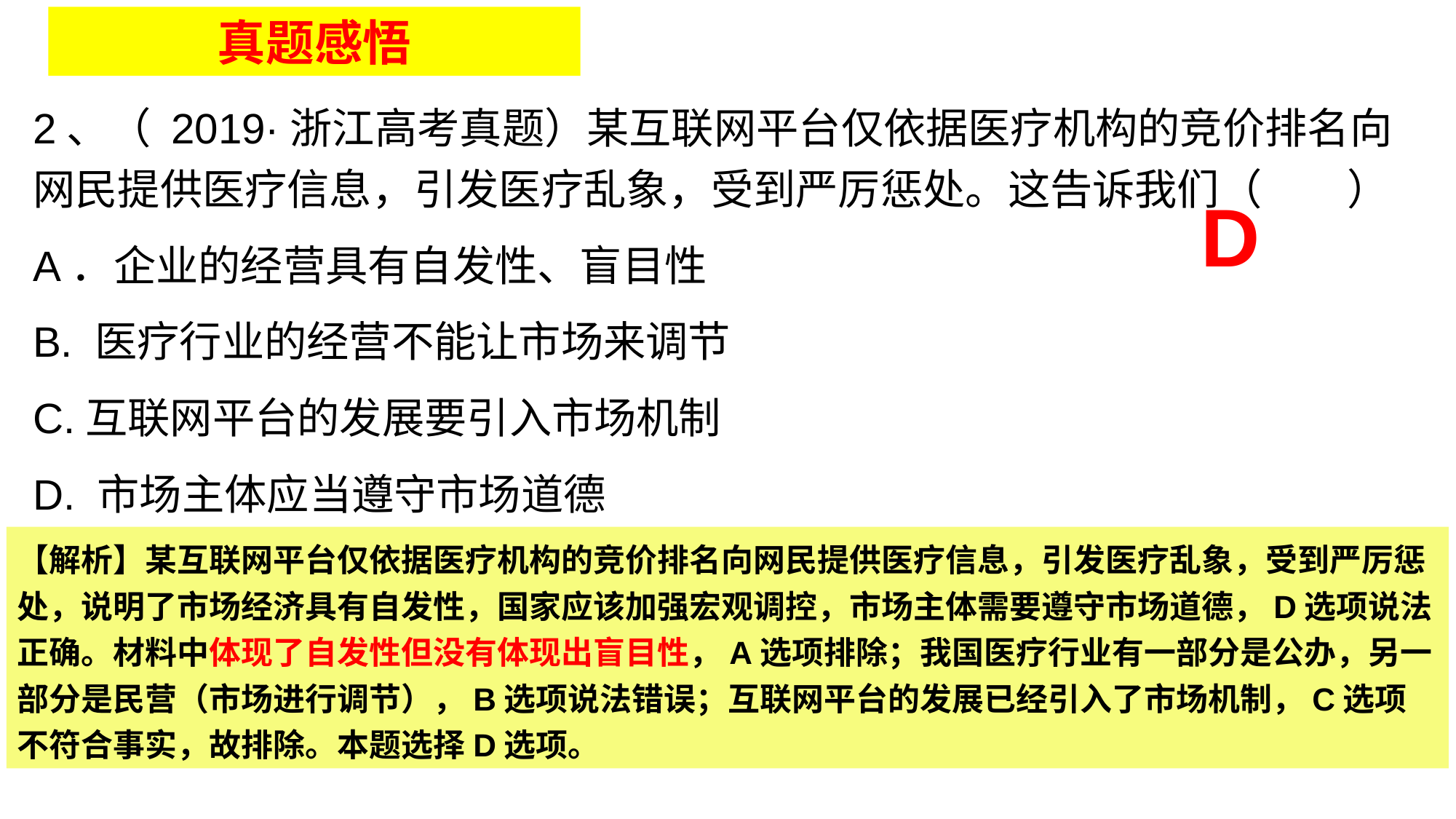

真题感悟
2、（ 2019·浙江高考真题）某互联网平台仅依据医疗机构的竞价排名向网民提供医疗信息，引发医疗乱象，受到严厉惩处。这告诉我们（         ）
A．企业的经营具有自发性、盲目性
B. 医疗行业的经营不能让市场来调节
C.互联网平台的发展要引入市场机制
D. 市场主体应当遵守市场道德
D
【解析】某互联网平台仅依据医疗机构的竞价排名向网民提供医疗信息，引发医疗乱象，受到严厉惩处，说明了市场经济具有自发性，国家应该加强宏观调控，市场主体需要遵守市场道德，D选项说法正确。材料中体现了自发性但没有体现出盲目性，A选项排除；我国医疗行业有一部分是公办，另一部分是民营（市场进行调节），B选项说法错误；互联网平台的发展已经引入了市场机制，C选项不符合事实，故排除。本题选择D选项。